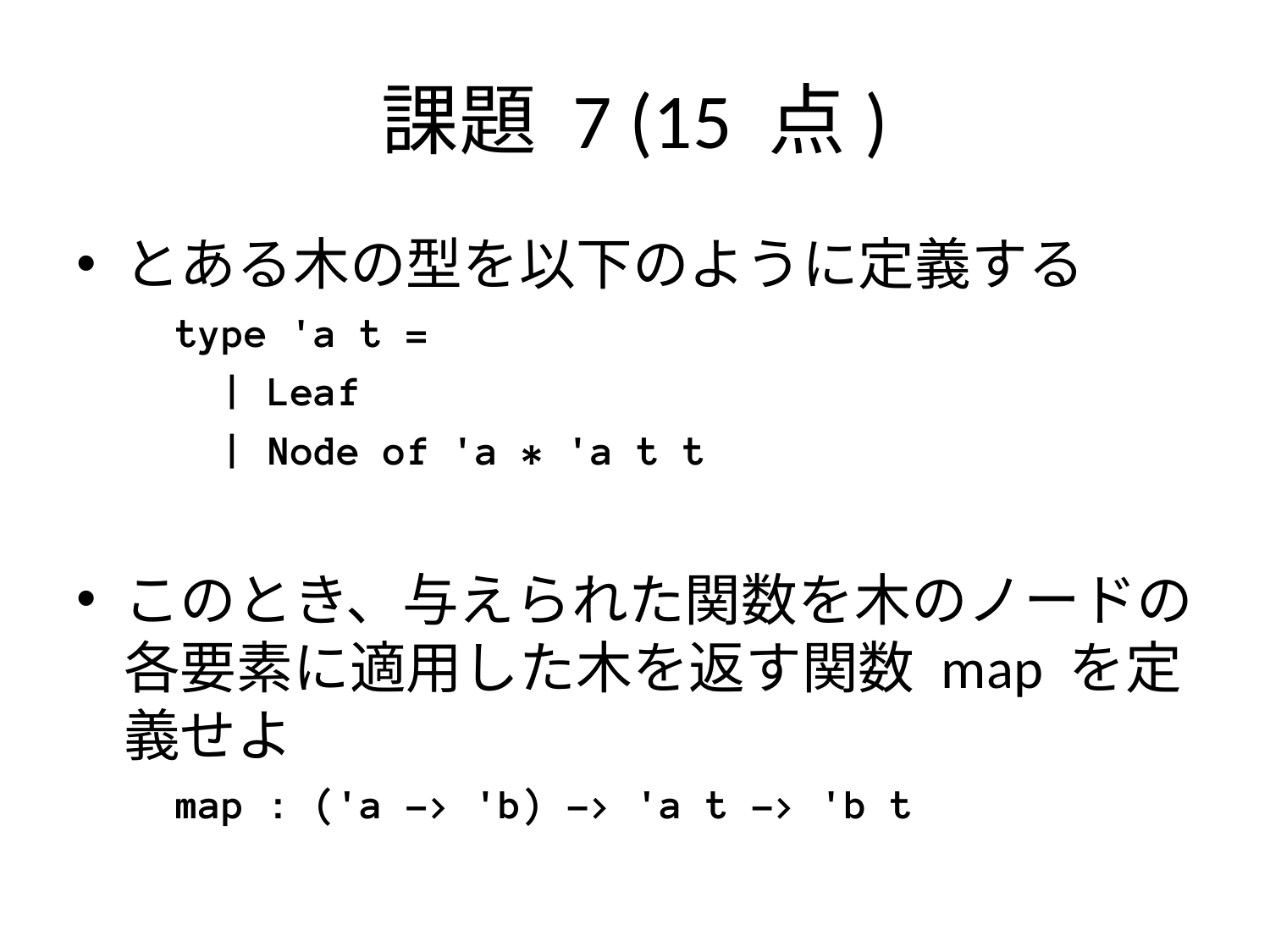

# 課題 7 (15 点)
とある木の型を以下のように定義する
type 'a t =
  | Leaf
  | Node of 'a * 'a t t

このとき、与えられた関数を木のノードの各要素に適用した木を返す関数 map を定義せよ
map : ('a -> 'b) -> 'a t -> 'b t